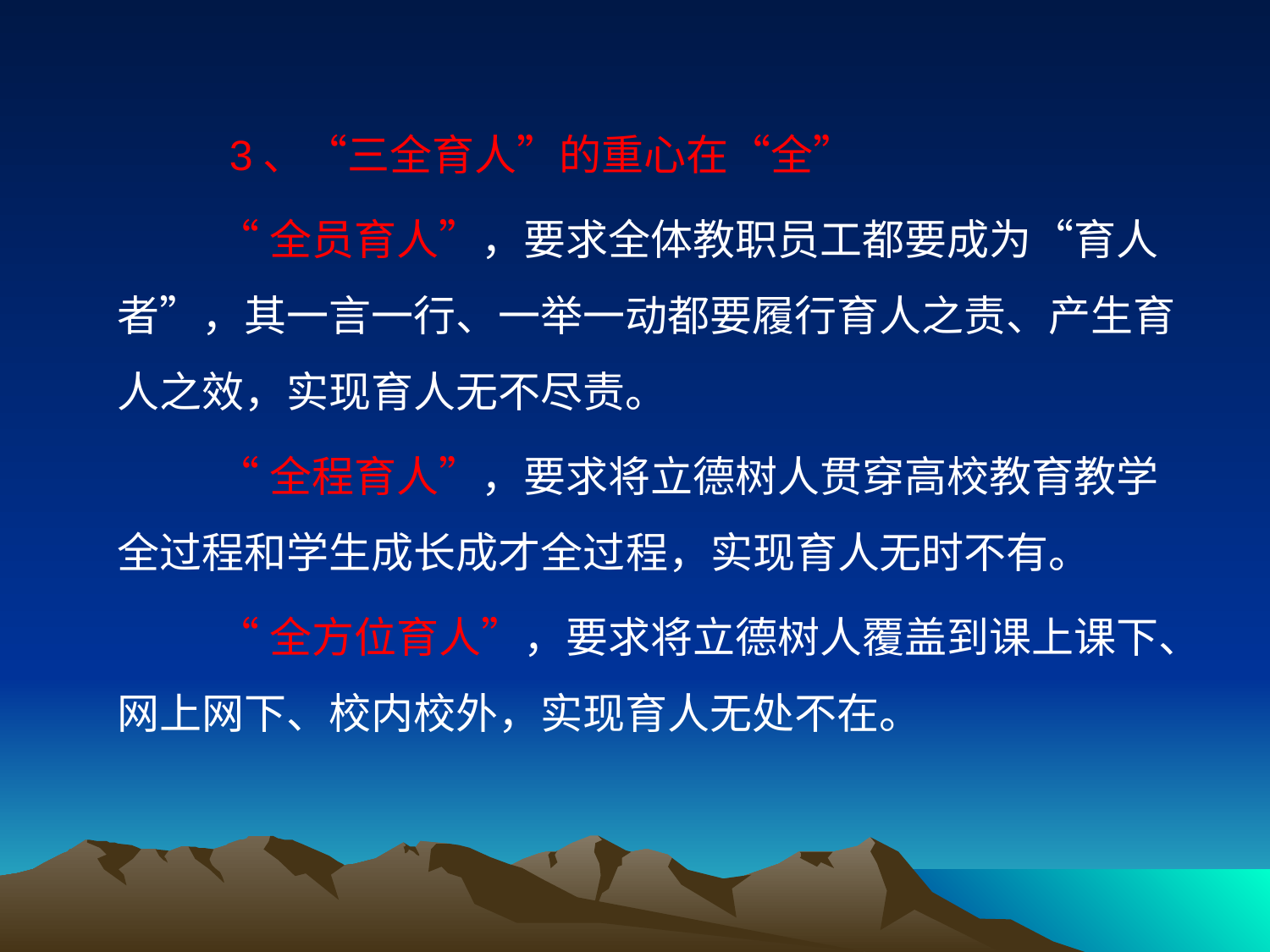

3、“三全育人”的重心在“全”
“全员育人”，要求全体教职员工都要成为“育人者”，其一言一行、一举一动都要履行育人之责、产生育人之效，实现育人无不尽责。
“全程育人”，要求将立德树人贯穿高校教育教学全过程和学生成长成才全过程，实现育人无时不有。
“全方位育人”，要求将立德树人覆盖到课上课下、网上网下、校内校外，实现育人无处不在。